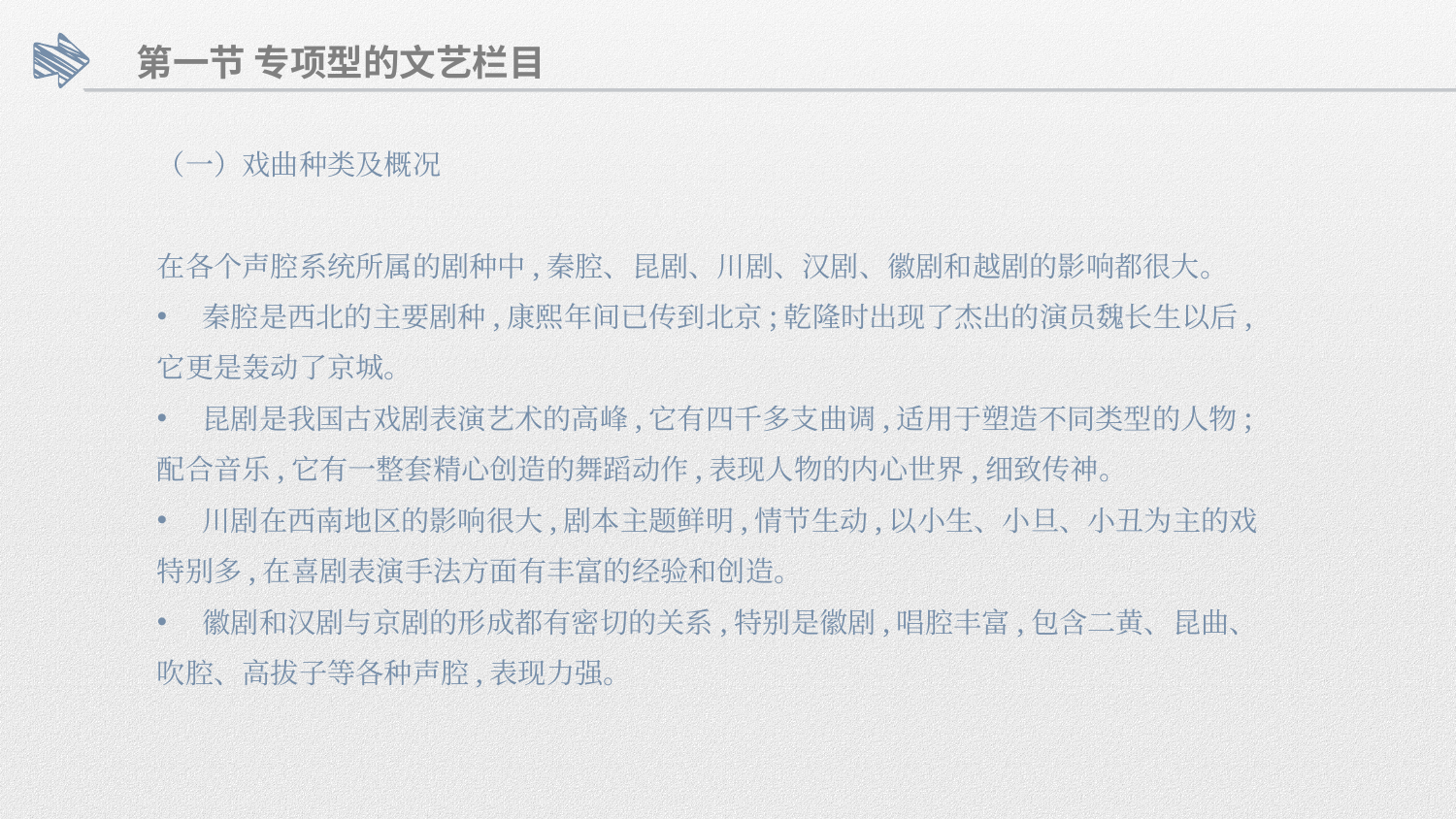

第一节 专项型的文艺栏目
（一）戏曲种类及概况

在各个声腔系统所属的剧种中,秦腔、昆剧、川剧、汉剧、徽剧和越剧的影响都很大。
秦腔是西北的主要剧种,康熙年间已传到北京;乾隆时出现了杰出的演员魏长生以后,
它更是轰动了京城。
昆剧是我国古戏剧表演艺术的高峰,它有四千多支曲调,适用于塑造不同类型的人物;
配合音乐,它有一整套精心创造的舞蹈动作,表现人物的内心世界,细致传神。
川剧在西南地区的影响很大,剧本主题鲜明,情节生动,以小生、小旦、小丑为主的戏
特别多,在喜剧表演手法方面有丰富的经验和创造。
徽剧和汉剧与京剧的形成都有密切的关系,特别是徽剧,唱腔丰富,包含二黄、昆曲、
吹腔、高拔子等各种声腔,表现力强。